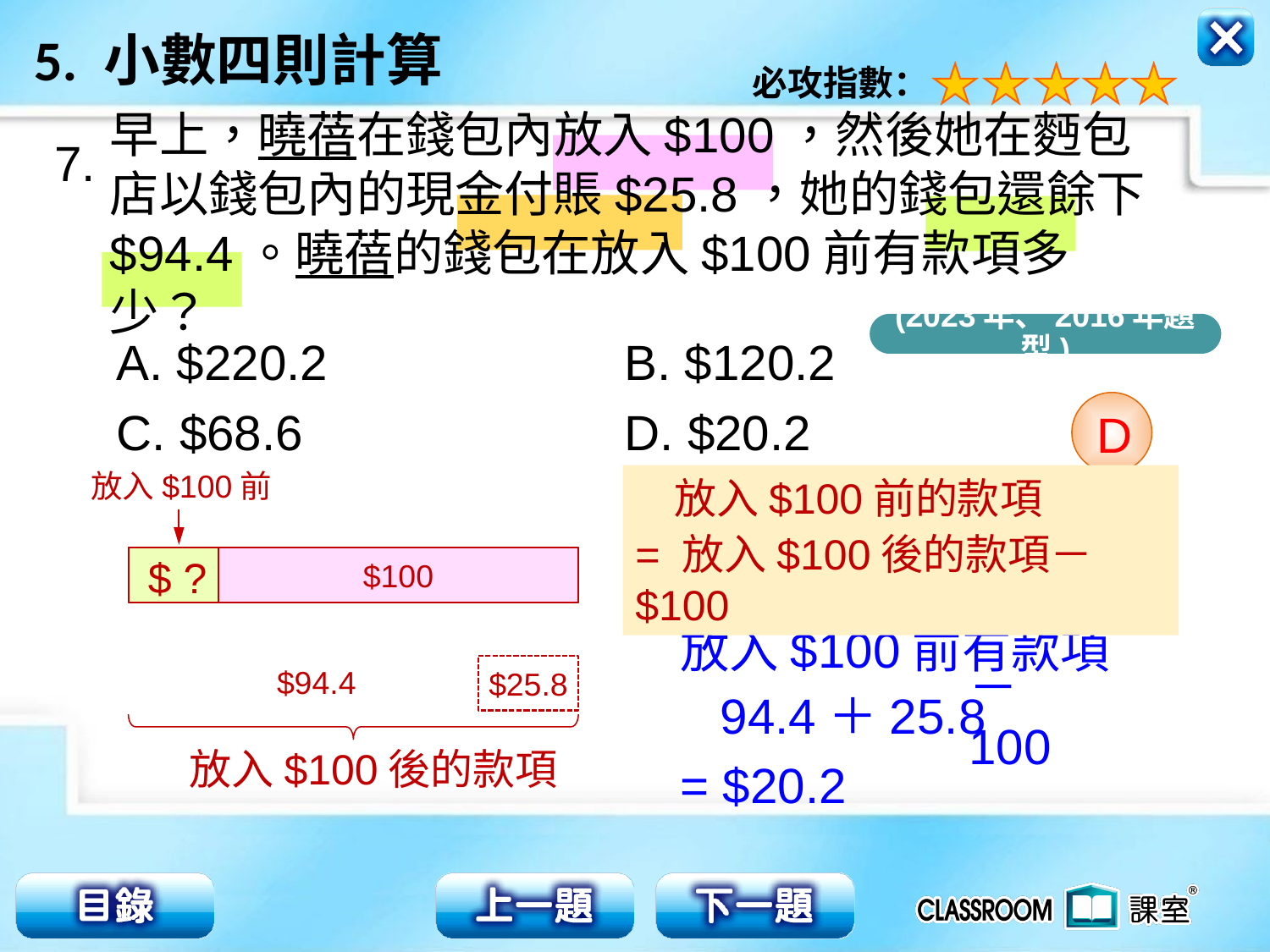

7.
早上，曉蓓在錢包內放入$100，然後她在麪包店以錢包內的現金付賬$25.8，她的錢包還餘下$94.4。曉蓓的錢包在放入$100前有款項多少？

(2023年、2016年題型)
A. $220.2 			B. $120.2
C. $68.6 			D. $20.2

D
放入$100前
   放入$100前的款項
= 放入$100後的款項－$100

$ ?

$100
放入$100前有款項
$25.8
$94.4
94.4＋25.8
－100
放入$100後的款項
= $20.2